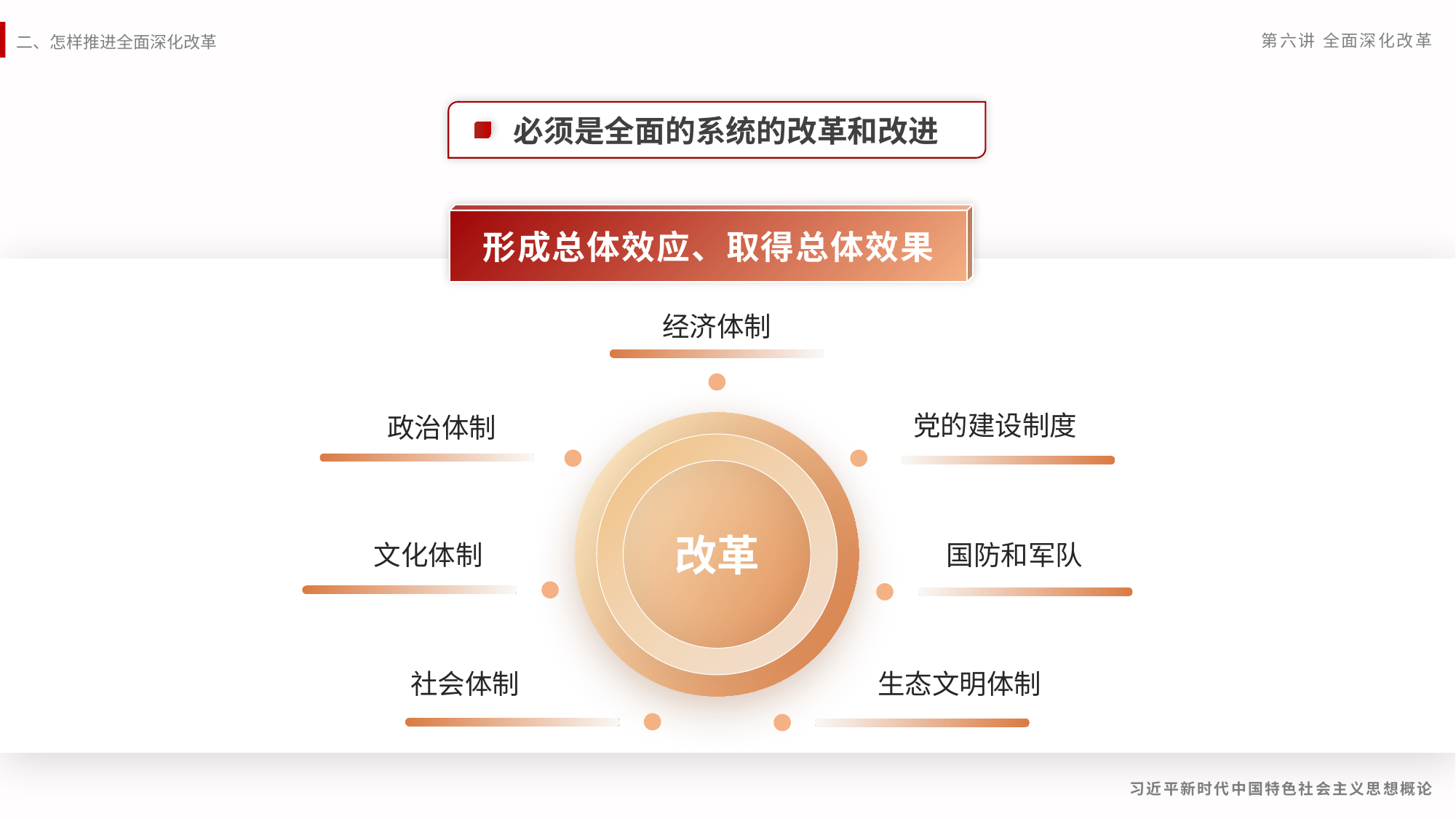

必须是全面的系统的改革和改进

形成总体效应、取得总体效果

经济体制

改革

党的建设制度

政治体制

生态文明体制
文化体制

国防和军队

社会体制